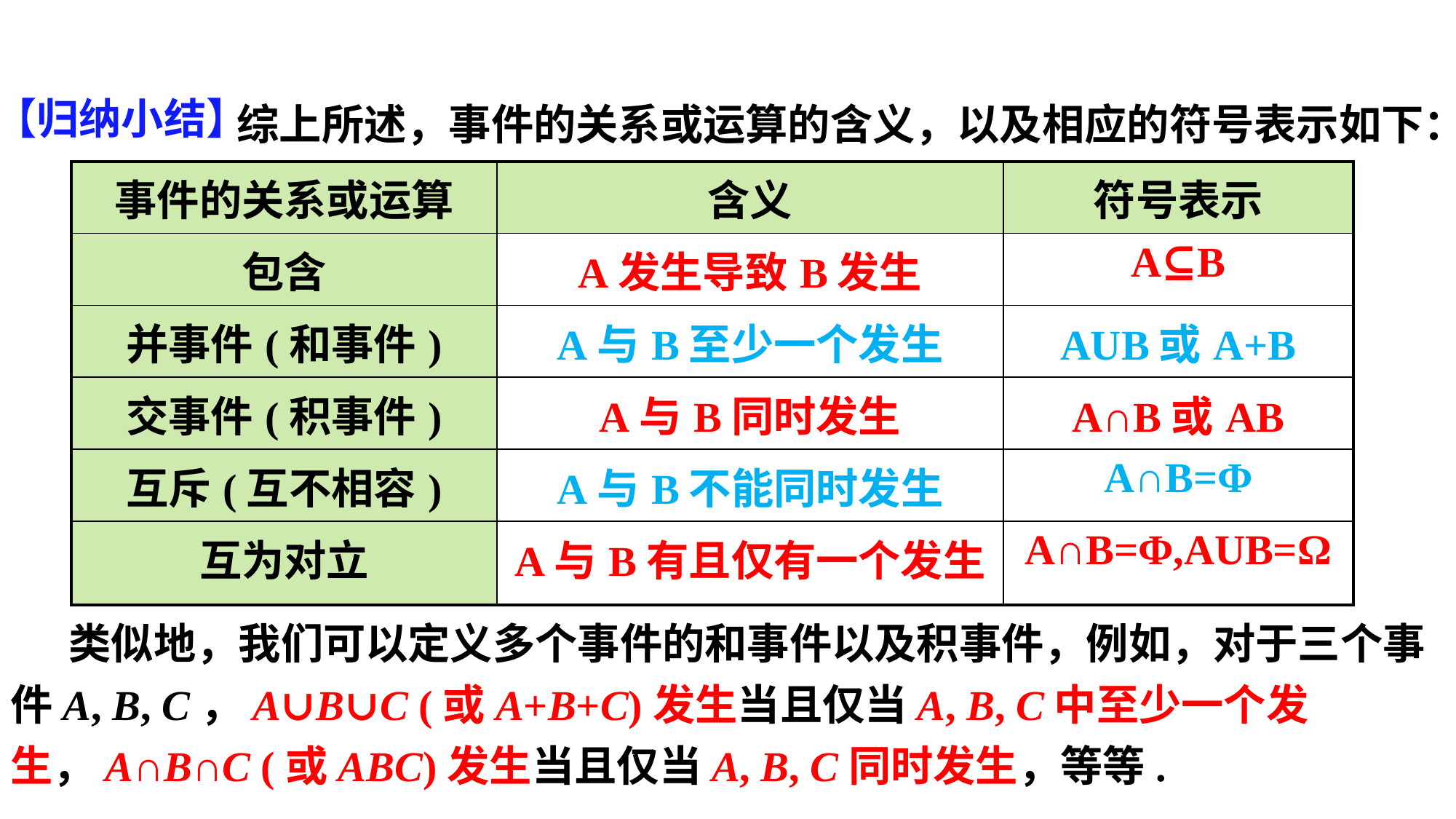

【归纳小结】
综上所述，事件的关系或运算的含义，以及相应的符号表示如下：
| 事件的关系或运算 | 含义 | 符号表示 |
| --- | --- | --- |
| 包含 | A发生导致B发生 | A⊆B |
| 并事件(和事件) | A与B至少一个发生 | AUB或A+B |
| 交事件(积事件) | A与B同时发生 | A∩B或AB |
| 互斥(互不相容) | A与B不能同时发生 | A∩B=Φ |
| 互为对立 | A与B有且仅有一个发生 | A∩B=Φ,AUB=Ω |
     类似地，我们可以定义多个事件的和事件以及积事件，例如，对于三个事件A, B, C，A∪B∪C (或A+B+C)发生当且仅当A, B, C中至少一个发生，A∩B∩C (或ABC)发生当且仅当A, B, C同时发生，等等.